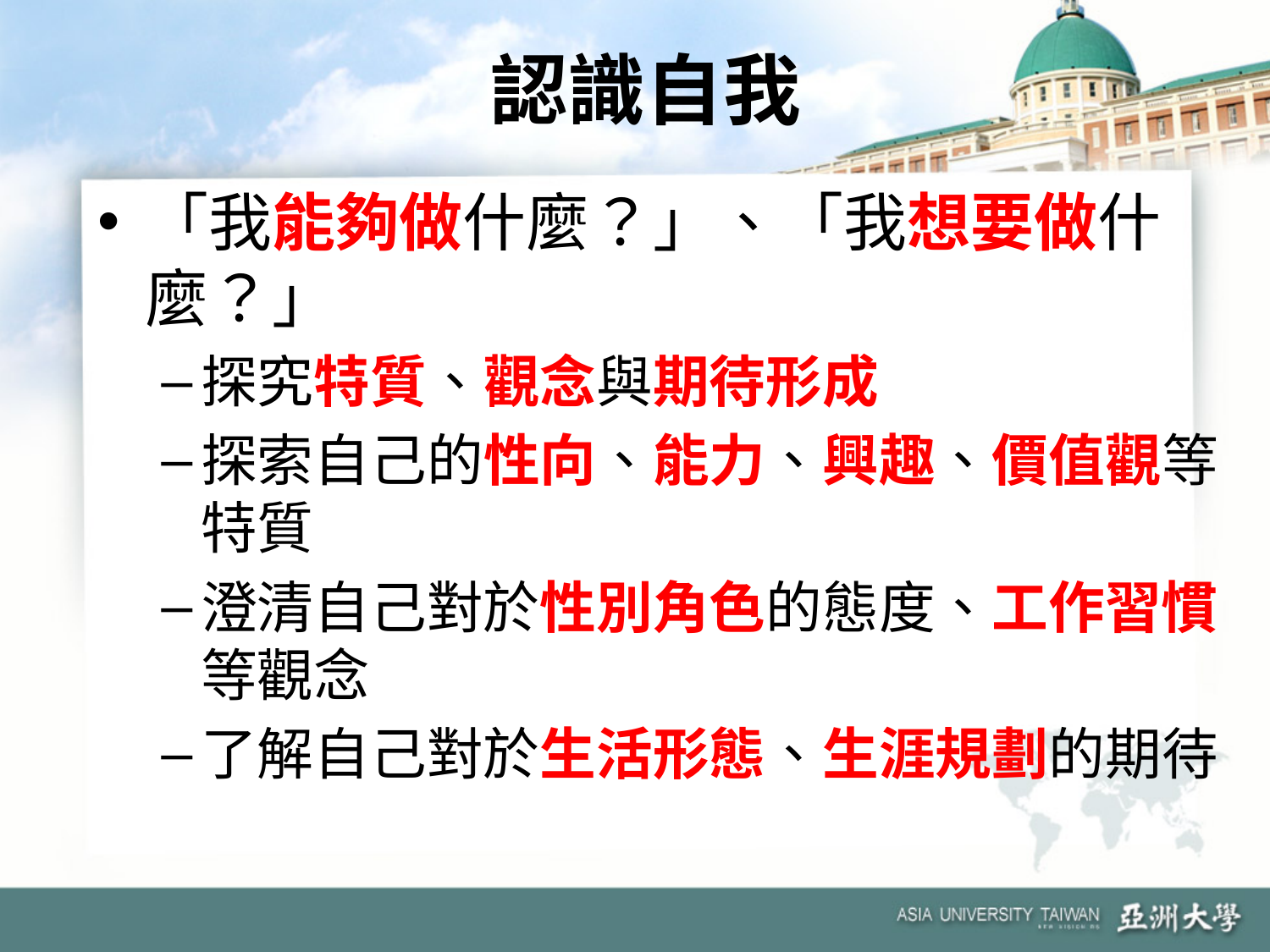

# 認識自我
「我能夠做什麼？」、「我想要做什麼？」
探究特質、觀念與期待形成
探索自己的性向、能力、興趣、價值觀等特質
澄清自己對於性別角色的態度、工作習慣等觀念
了解自己對於生活形態、生涯規劃的期待